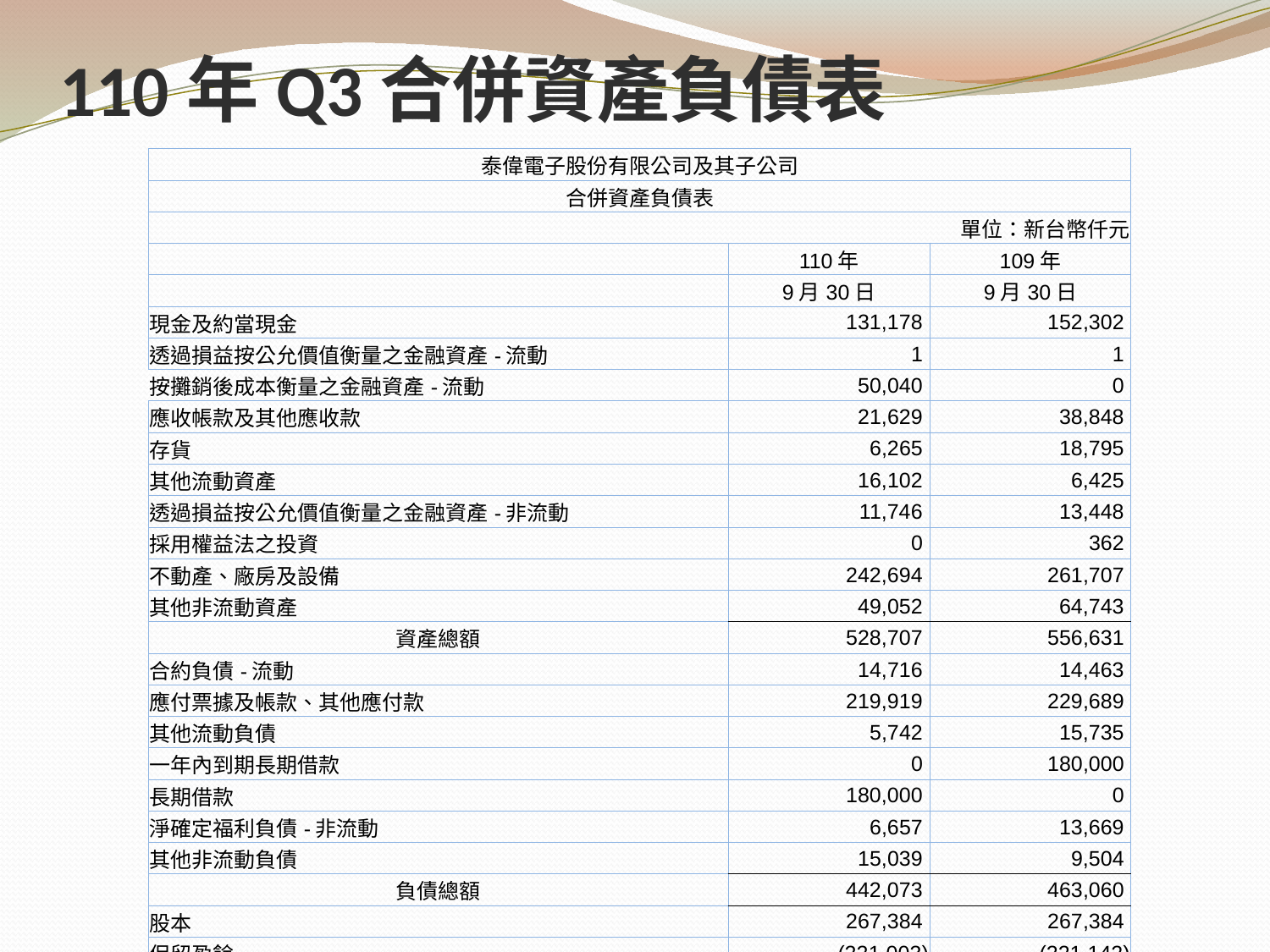

# 110年Q3合併資產負債表
| 泰偉電子股份有限公司及其子公司 |  |  |
| --- | --- | --- |
| 合併資產負債表 |  |  |
| 單位：新台幣仟元 |  |  |
|  | 110年 | 109年 |
|  | 9月30日 | 9月30日 |
| 現金及約當現金 | 131,178 | 152,302 |
| 透過損益按公允價值衡量之金融資產-流動 | 1 | 1 |
| 按攤銷後成本衡量之金融資產-流動 | 50,040 | 0 |
| 應收帳款及其他應收款 | 21,629 | 38,848 |
| 存貨 | 6,265 | 18,795 |
| 其他流動資產 | 16,102 | 6,425 |
| 透過損益按公允價值衡量之金融資產-非流動 | 11,746 | 13,448 |
| 採用權益法之投資 | 0 | 362 |
| 不動產、廠房及設備 | 242,694 | 261,707 |
| 其他非流動資產 | 49,052 | 64,743 |
| 資產總額 | 528,707 | 556,631 |
| 合約負債-流動 | 14,716 | 14,463 |
| 應付票據及帳款、其他應付款 | 219,919 | 229,689 |
| 其他流動負債 | 5,742 | 15,735 |
| 一年內到期長期借款 | 0 | 180,000 |
| 長期借款 | 180,000 | 0 |
| 淨確定福利負債-非流動 | 6,657 | 13,669 |
| 其他非流動負債 | 15,039 | 9,504 |
| 負債總額 | 442,073 | 463,060 |
| 股本 | 267,384 | 267,384 |
| 保留盈餘 | (221,003) | (221,142) |
| 其他權益 | 18,541 | 17,877 |
| 非控制股權 | 21,712 | 29,452 |
| 權益總計 | 86,634 | 93,571 |
| 負債及權益總計 | 528,707 | 556,631 |